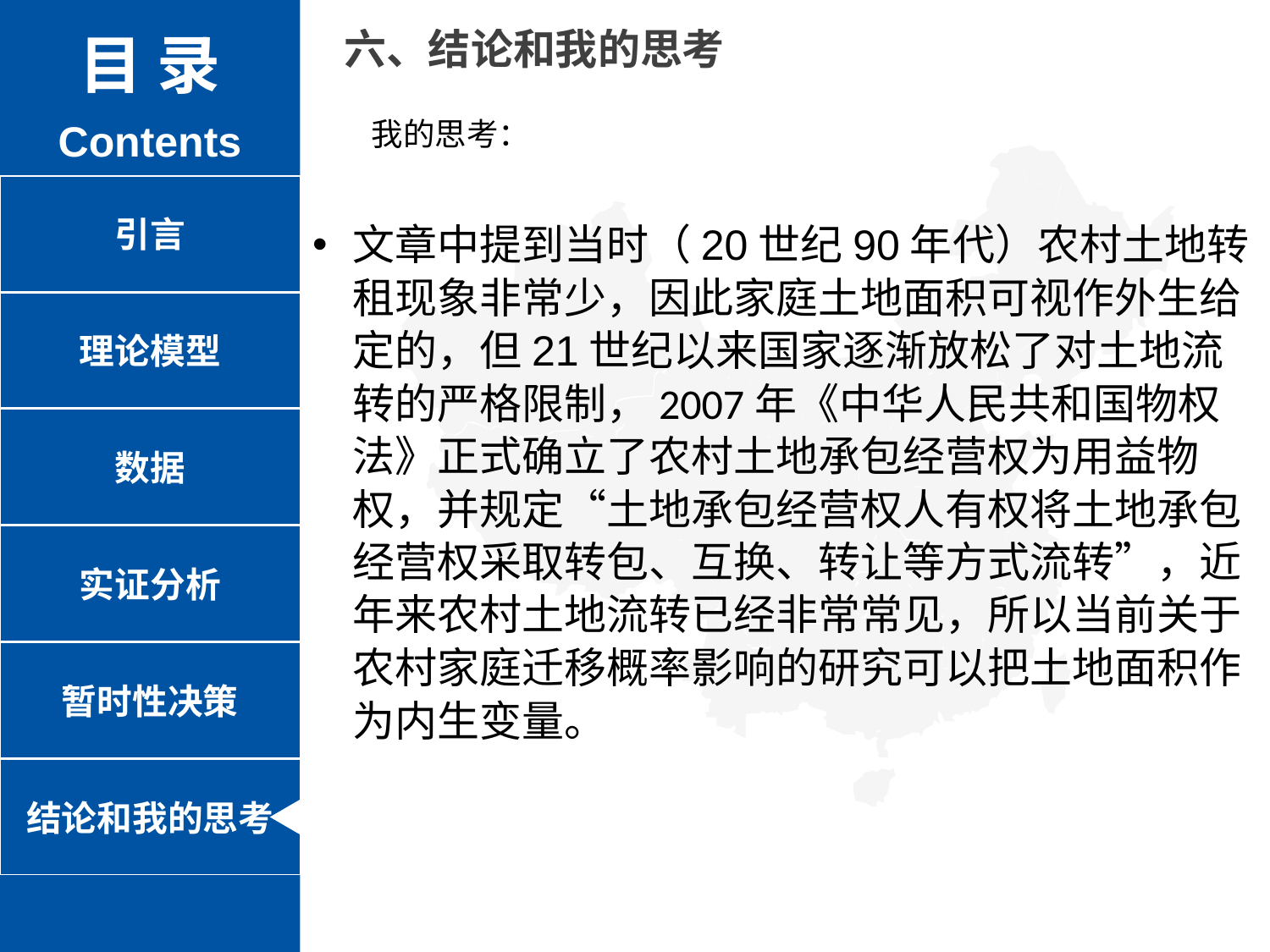

六、结论和我的思考
目 录
Contents
我的思考：

文章中提到当时（20世纪90年代）农村土地转租现象非常少，因此家庭土地面积可视作外生给定的，但21世纪以来国家逐渐放松了对土地流转的严格限制，2007年《中华人民共和国物权法》正式确立了农村土地承包经营权为用益物权，并规定“土地承包经营权人有权将土地承包经营权采取转包、互换、转让等方式流转”，近年来农村土地流转已经非常常见，所以当前关于农村家庭迁移概率影响的研究可以把土地面积作为内生变量。

引言
理论模型
数据
实证分析
暂时性决策
结论和我的思考